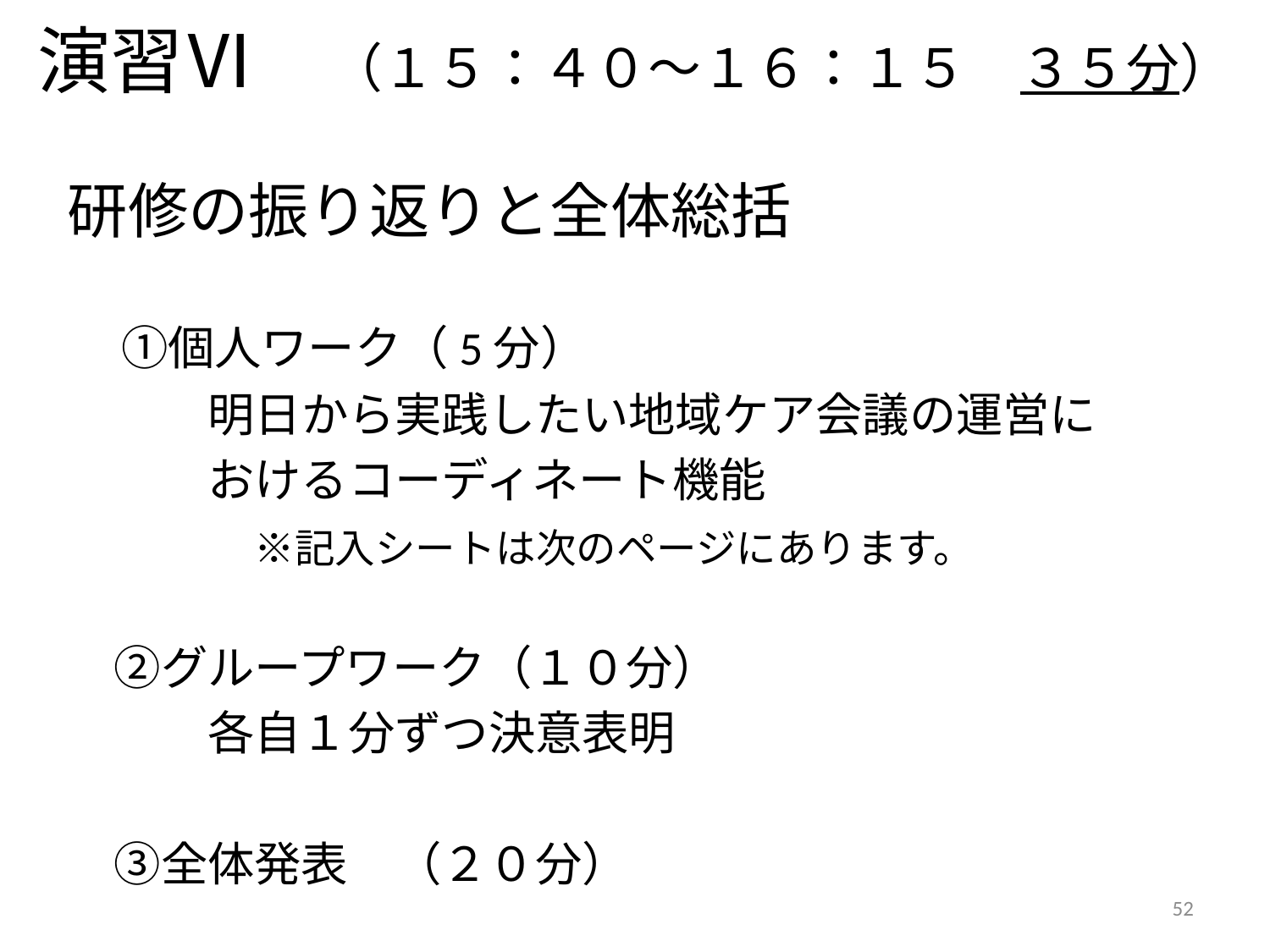

# 演習Ⅵ　（１５：４０～１６：１５　３５分）
研修の振り返りと全体総括

　①個人ワーク（5分）
　　　明日から実践したい地域ケア会議の運営に
　　　おけるコーディネート機能
　　　　※記入シートは次のページにあります。

　②グループワーク（１０分）
　　　各自１分ずつ決意表明

　③全体発表　（２０分）
52